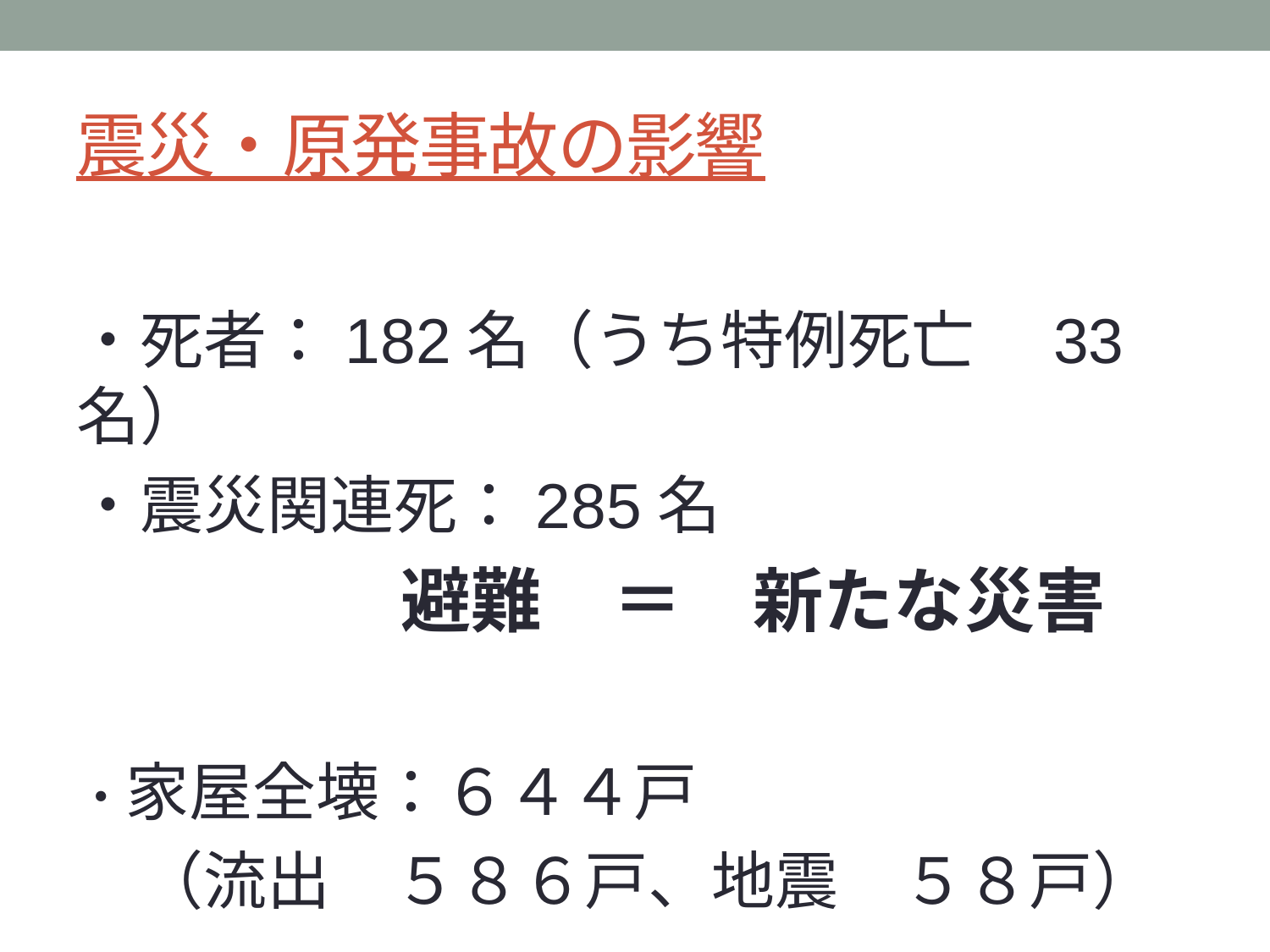

# 震災・原発事故の影響

・死者：182名（うち特例死亡　33名）
・震災関連死：285名
　　　　　　　避難　＝　新たな災害

・家屋全壊：６４４戸
　（流出　５８６戸、地震　５８戸）